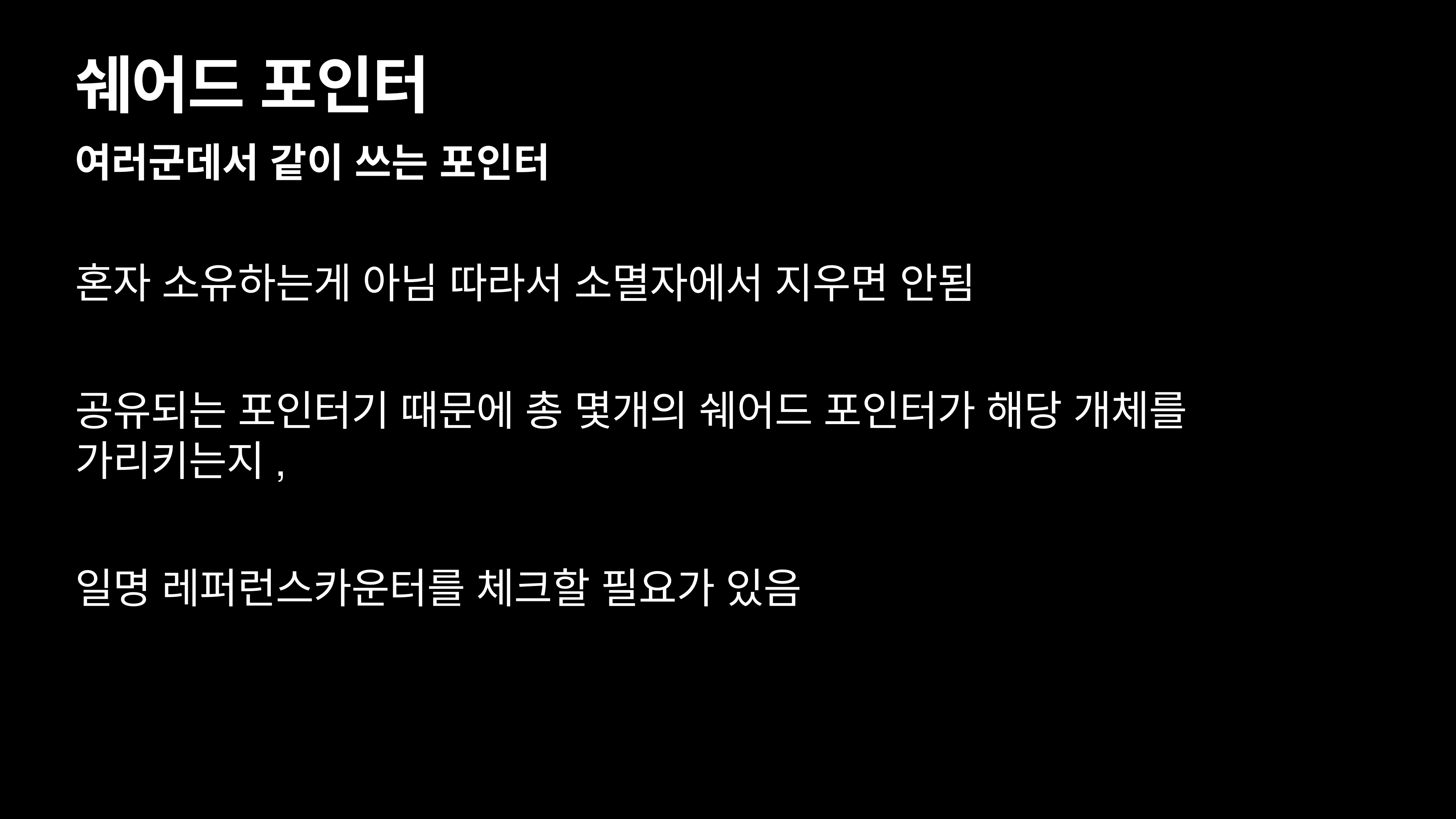

# 쉐어드 포인터
여러군데서 같이 쓰는 포인터
혼자 소유하는게 아님 따라서 소멸자에서 지우면 안됨

공유되는 포인터기 때문에 총 몇개의 쉐어드 포인터가 해당 개체를 가리키는지,

일명 레퍼런스카운터를 체크할 필요가 있음